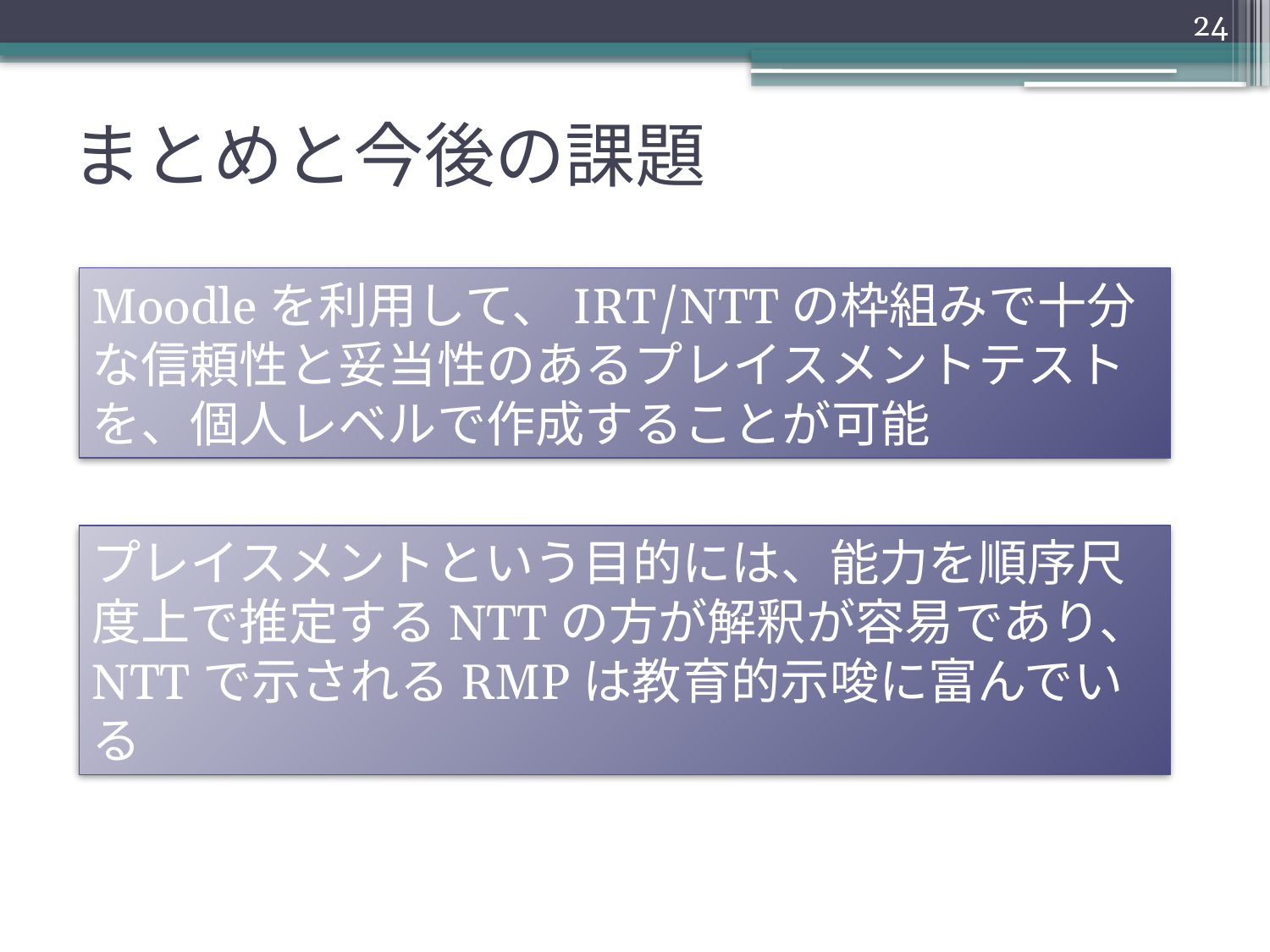

24
# まとめと今後の課題
Moodleを利用して、IRT/NTTの枠組みで十分な信頼性と妥当性のあるプレイスメントテストを、個人レベルで作成することが可能
プレイスメントという目的には、能力を順序尺度上で推定するNTTの方が解釈が容易であり、NTTで示されるRMPは教育的示唆に富んでいる